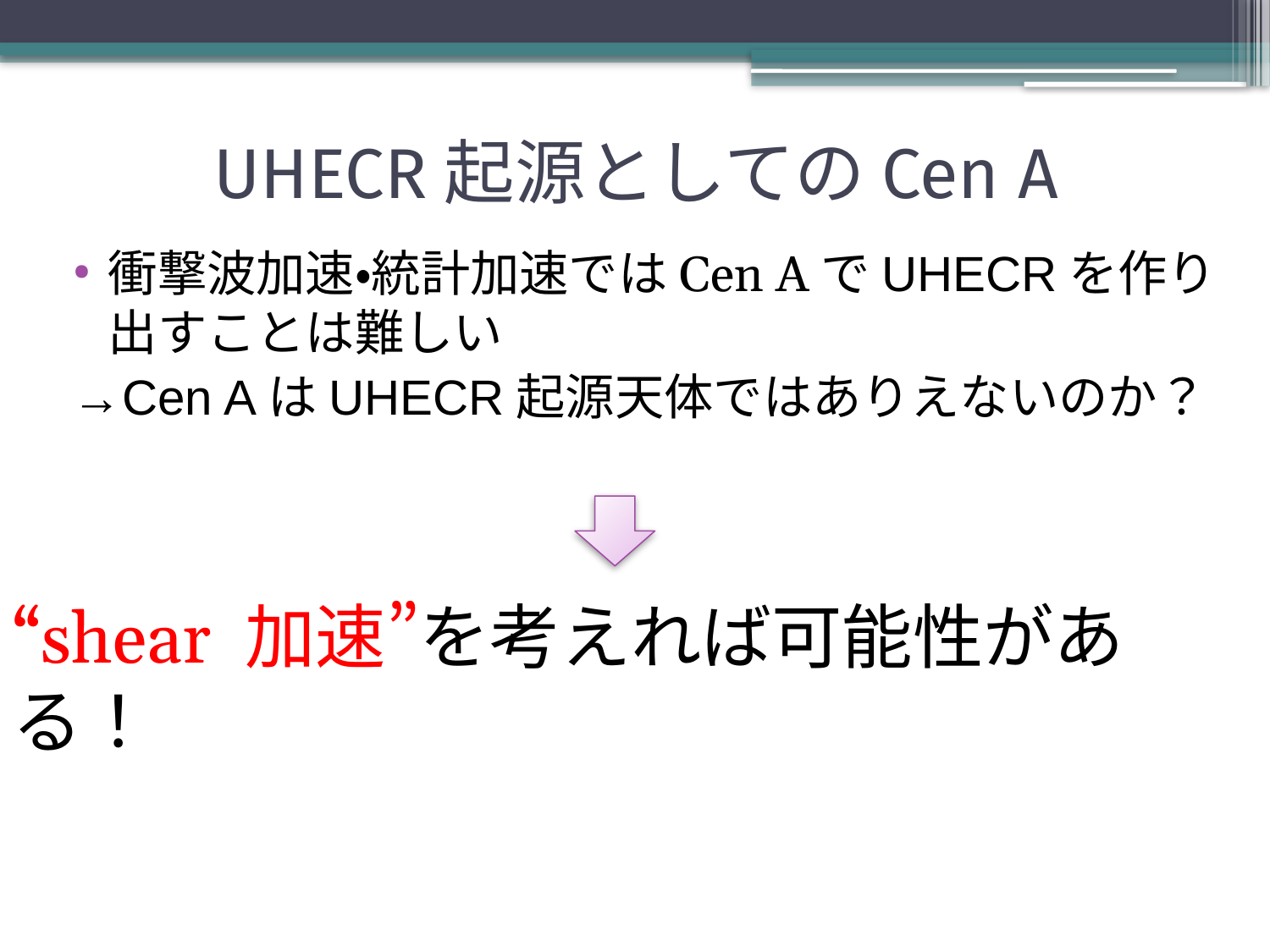

# UHECR起源としてのCen A
衝撃波加速・統計加速ではCen AでUHECRを作り出すことは難しい
→Cen AはUHECR起源天体ではありえないのか？

“shear 加速”を考えれば可能性がある！